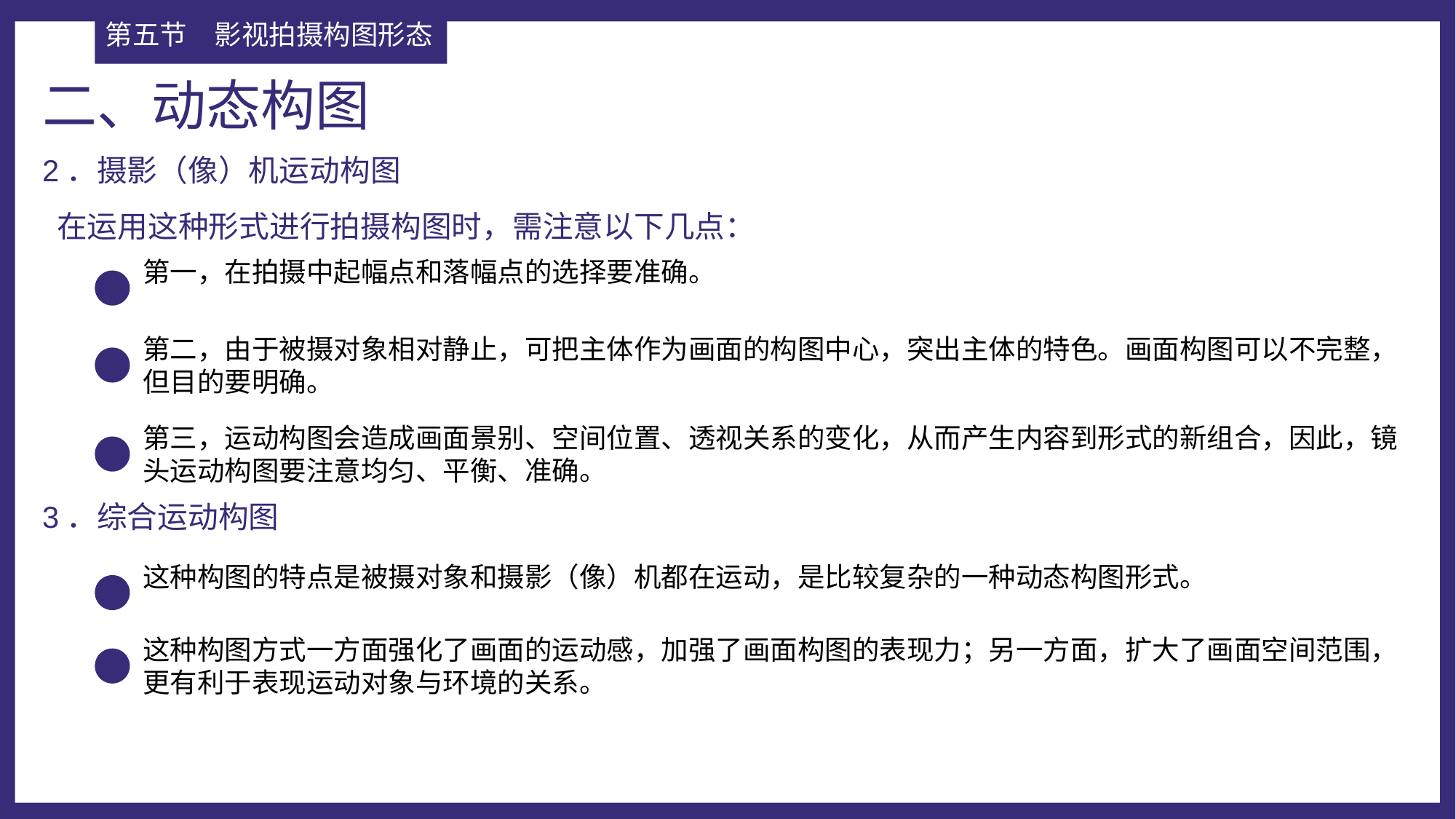

第五节	影视拍摄构图形态
二、动态构图
2．摄影（像）机运动构图
在运用这种形式进行拍摄构图时，需注意以下几点：
第一，在拍摄中起幅点和落幅点的选择要准确。

第二，由于被摄对象相对静止，可把主体作为画面的构图中心，突出主体的特色。画面构图可以不完整，但目的要明确。

第三，运动构图会造成画面景别、空间位置、透视关系的变化，从而产生内容到形式的新组合，因此，镜头运动构图要注意均匀、平衡、准确。

3．综合运动构图
这种构图的特点是被摄对象和摄影（像）机都在运动，是比较复杂的一种动态构图形式。

这种构图方式一方面强化了画面的运动感，加强了画面构图的表现力；另一方面，扩大了画面空间范围，更有利于表现运动对象与环境的关系。